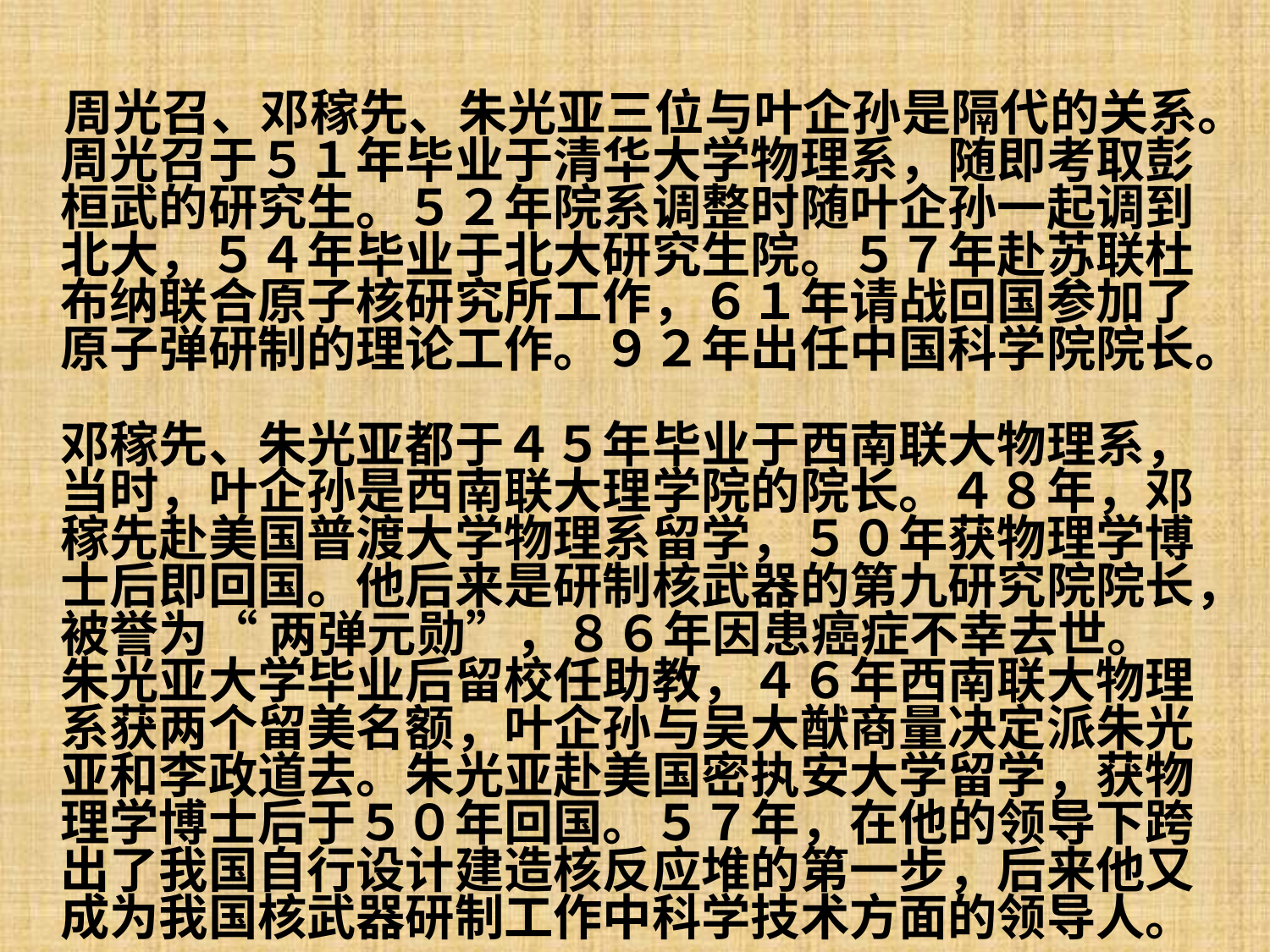

周光召、邓稼先、朱光亚三位与叶企孙是隔代的关系。周光召于５１年毕业于清华大学物理系，随即考取彭桓武的研究生。５２年院系调整时随叶企孙一起调到北大，５４年毕业于北大研究生院。５７年赴苏联杜布纳联合原子核研究所工作，６１年请战回国参加了原子弹研制的理论工作。９２年出任中国科学院院长。
邓稼先、朱光亚都于４５年毕业于西南联大物理系，当时，叶企孙是西南联大理学院的院长。４８年，邓稼先赴美国普渡大学物理系留学，５０年获物理学博士后即回国。他后来是研制核武器的第九研究院院长，被誉为“ 两弹元勋”，８６年因患癌症不幸去世。
朱光亚大学毕业后留校任助教，４６年西南联大物理系获两个留美名额，叶企孙与吴大猷商量决定派朱光亚和李政道去。朱光亚赴美国密执安大学留学，获物理学博士后于５０年回国。５７年，在他的领导下跨出了我国自行设计建造核反应堆的第一步，后来他又成为我国核武器研制工作中科学技术方面的领导人。